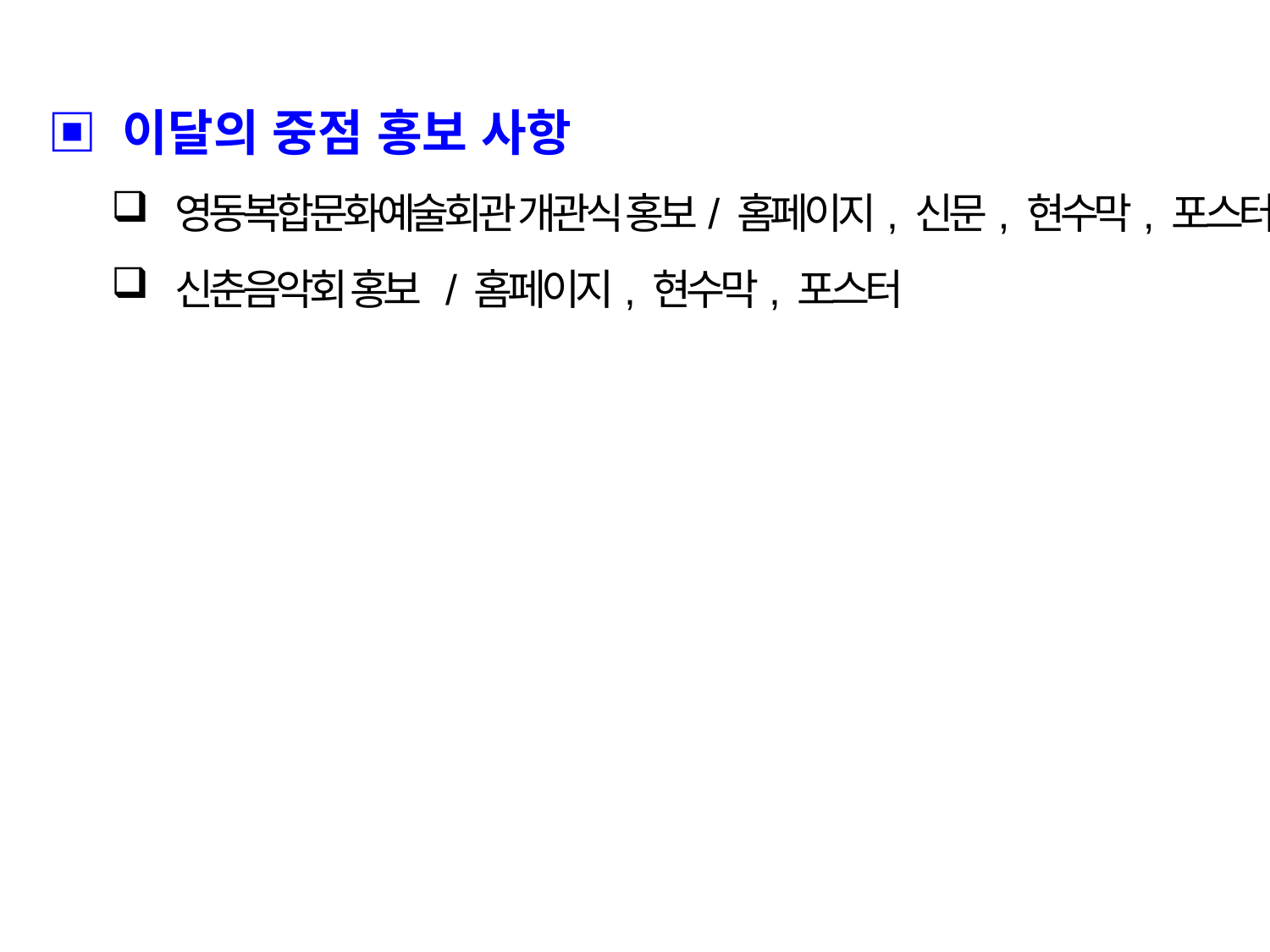

▣ 이달의 중점 홍보 사항
영동복합문화예술회관 개관식 홍보/ 홈페이지, 신문, 현수막, 포스터
신춘음악회 홍보  / 홈페이지, 현수막, 포스터